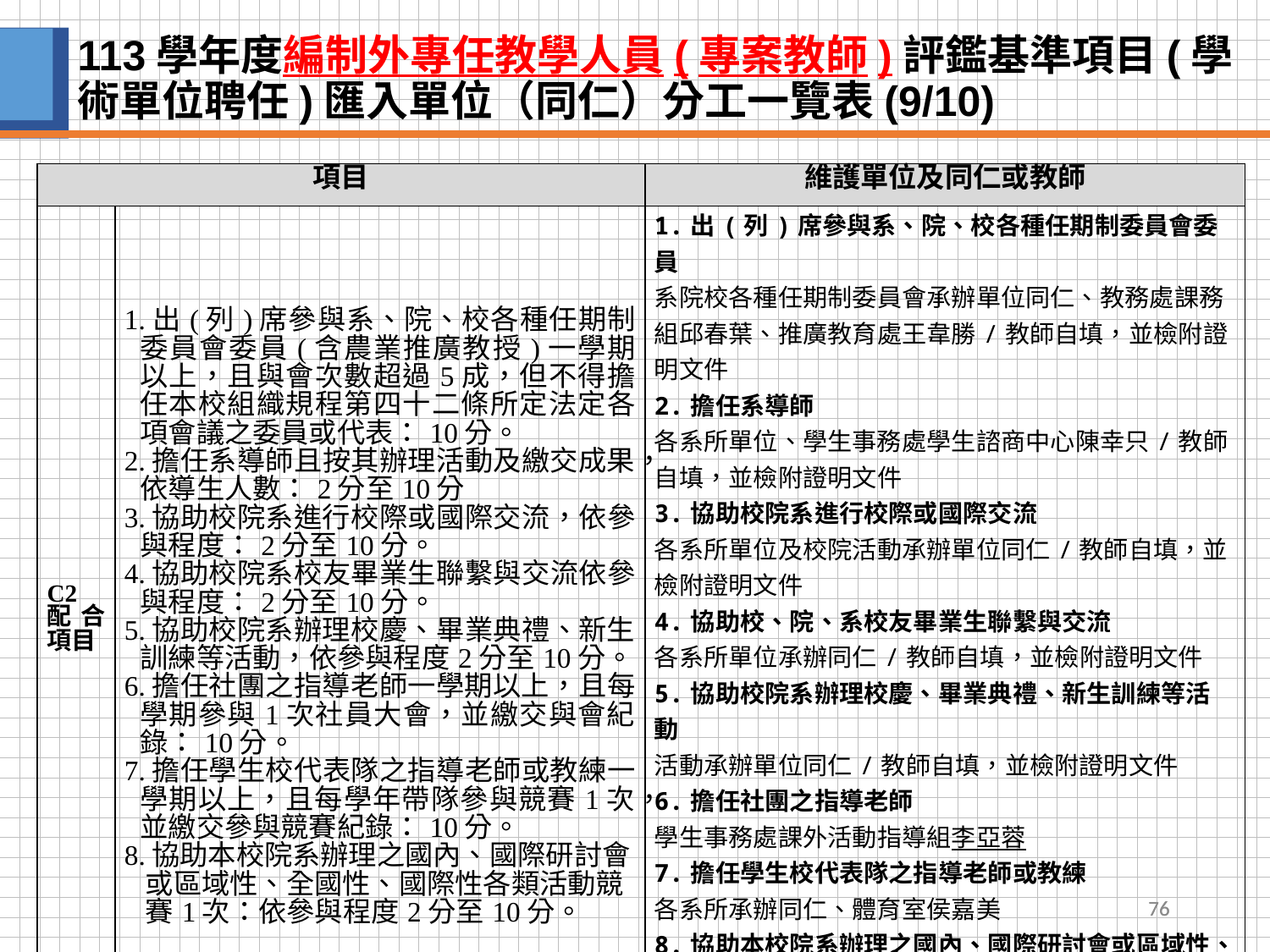

# 113學年度編制外專任教學人員(專案教師)評鑑基準項目(學術單位聘任)匯入單位（同仁）分工一覽表(9/10)
| 項目 |  | 維護單位及同仁或教師 |
| --- | --- | --- |
| C2配合項目 | 1.出(列)席參與系、院、校各種任期制委員會委員(含農業推廣教授)一學期以上，且與會次數超過5成，但不得擔任本校組織規程第四十二條所定法定各項會議之委員或代表：10分。 2.擔任系導師且按其辦理活動及繳交成果，依導生人數：2分至10分 3.協助校院系進行校際或國際交流，依參與程度：2分至10分。 4.協助校院系校友畢業生聯繫與交流依參與程度：2分至10分。 5.協助校院系辦理校慶、畢業典禮、新生訓練等活動，依參與程度2分至10分。 6.擔任社團之指導老師一學期以上，且每學期參與1次社員大會，並繳交與會紀錄：10分。 7.擔任學生校代表隊之指導老師或教練一學期以上，且每學年帶隊參與競賽1次，並繳交參與競賽紀錄：10分。 8.協助本校院系辦理之國內、國際研討會或區域性、全國性、國際性各類活動競賽1次：依參與程度2分至10分。 | 1.出(列)席參與系、院、校各種任期制委員會委員 系院校各種任期制委員會承辦單位同仁、教務處課務組邱春葉、推廣教育處王韋勝/教師自填，並檢附證明文件 2.擔任系導師 各系所單位、學生事務處學生諮商中心陳幸只/教師自填，並檢附證明文件 3.協助校院系進行校際或國際交流 各系所單位及校院活動承辦單位同仁/教師自填，並檢附證明文件 4.協助校、院、系校友畢業生聯繫與交流 各系所單位承辦同仁/教師自填，並檢附證明文件 5.協助校院系辦理校慶、畢業典禮、新生訓練等活動 活動承辦單位同仁/教師自填，並檢附證明文件 6.擔任社團之指導老師 學生事務處課外活動指導組李亞蓉 7.擔任學生校代表隊之指導老師或教練 各系所承辦同仁、體育室侯嘉美 8.協助本校院系辦理之國內、國際研討會或區域性、全國性、國際性各類活動競賽 (檢附證明文件) 教師自填，並檢附證明文件 |
76